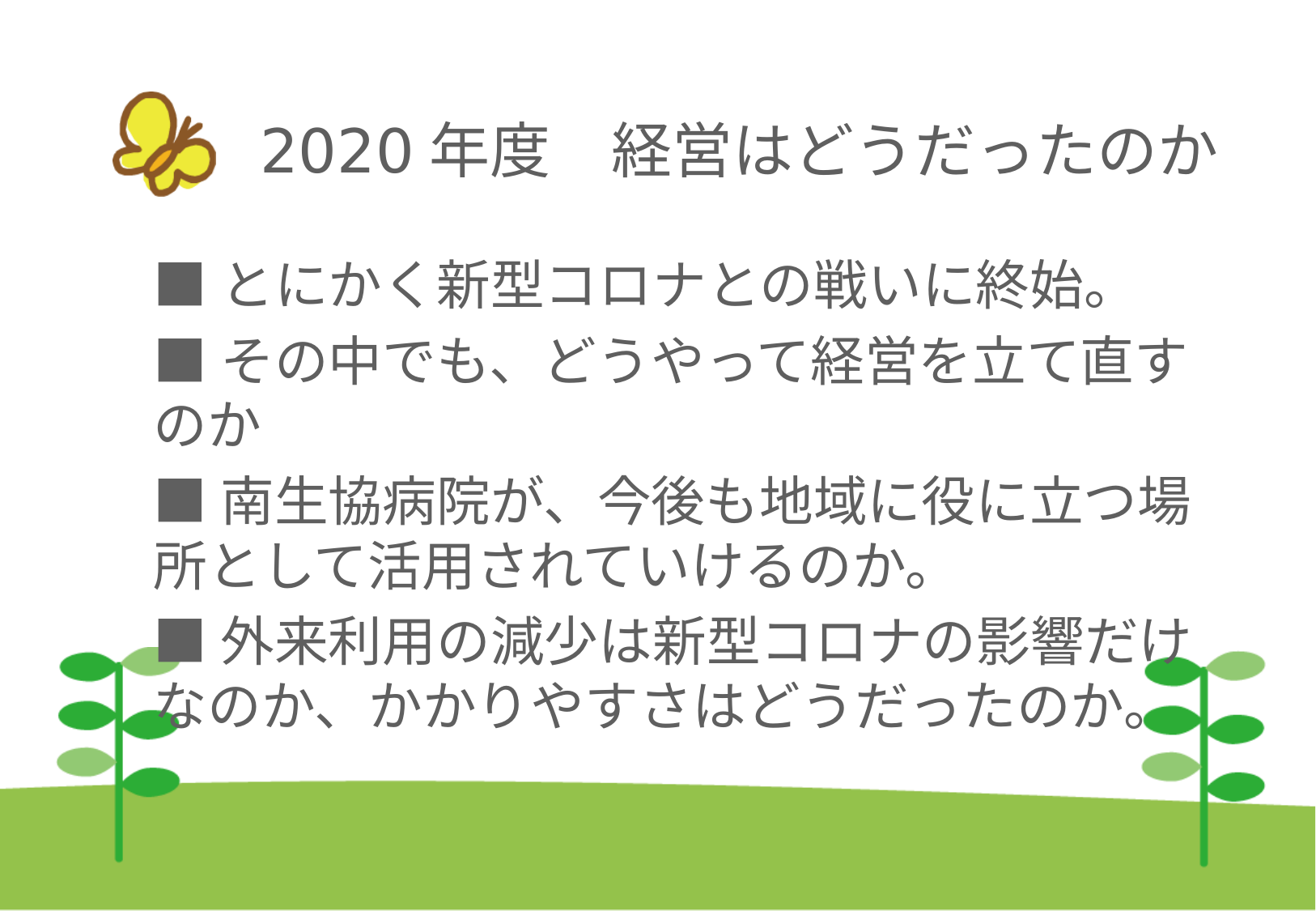

# 2020年度　経営はどうだったのか
■とにかく新型コロナとの戦いに終始。
■その中でも、どうやって経営を立て直すのか
■南生協病院が、今後も地域に役に立つ場所として活用されていけるのか。
■外来利用の減少は新型コロナの影響だけなのか、かかりやすさはどうだったのか。